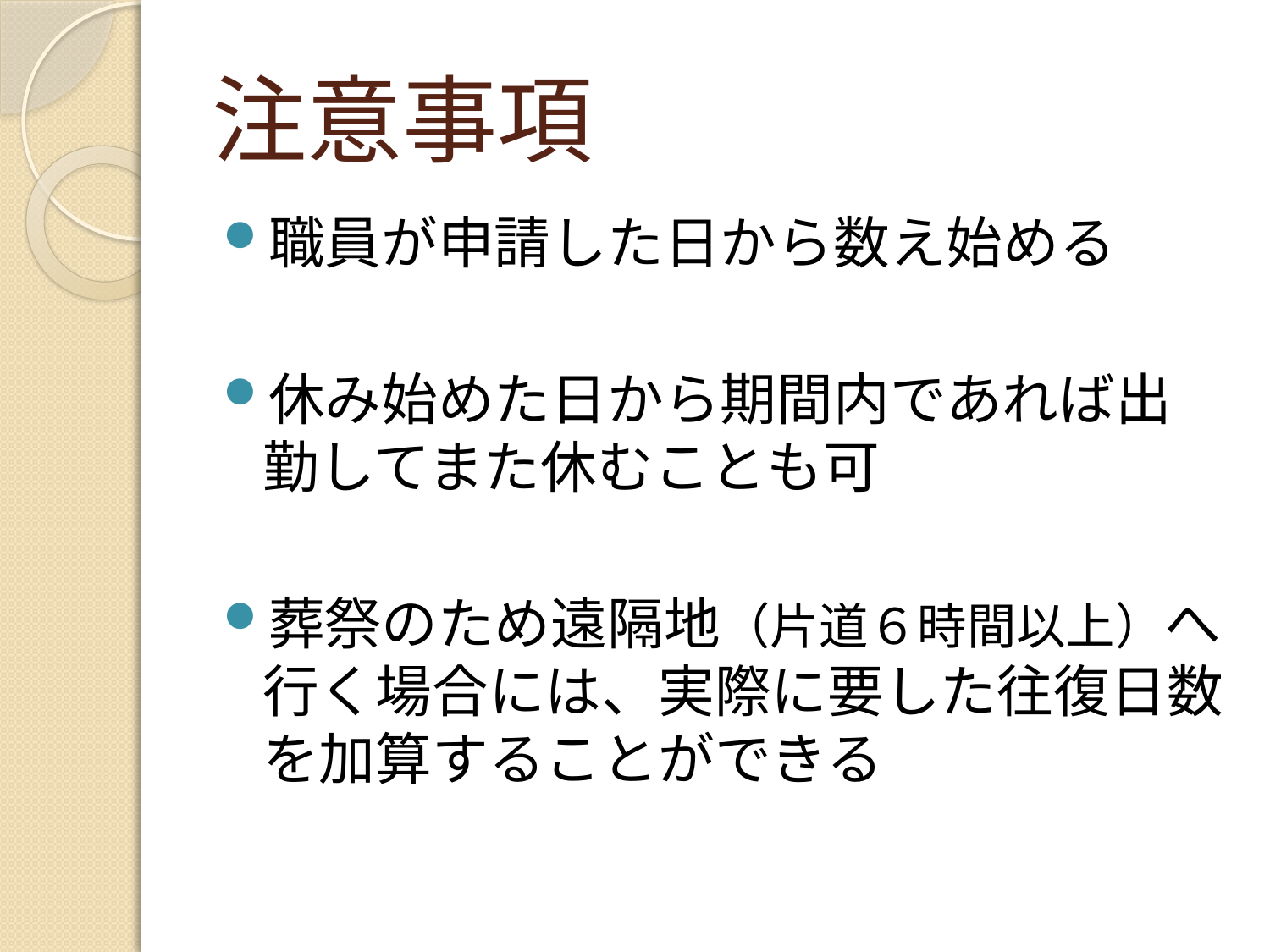

# 注意事項
職員が申請した日から数え始める

休み始めた日から期間内であれば出勤してまた休むことも可

葬祭のため遠隔地（片道６時間以上）へ行く場合には、実際に要した往復日数を加算することができる